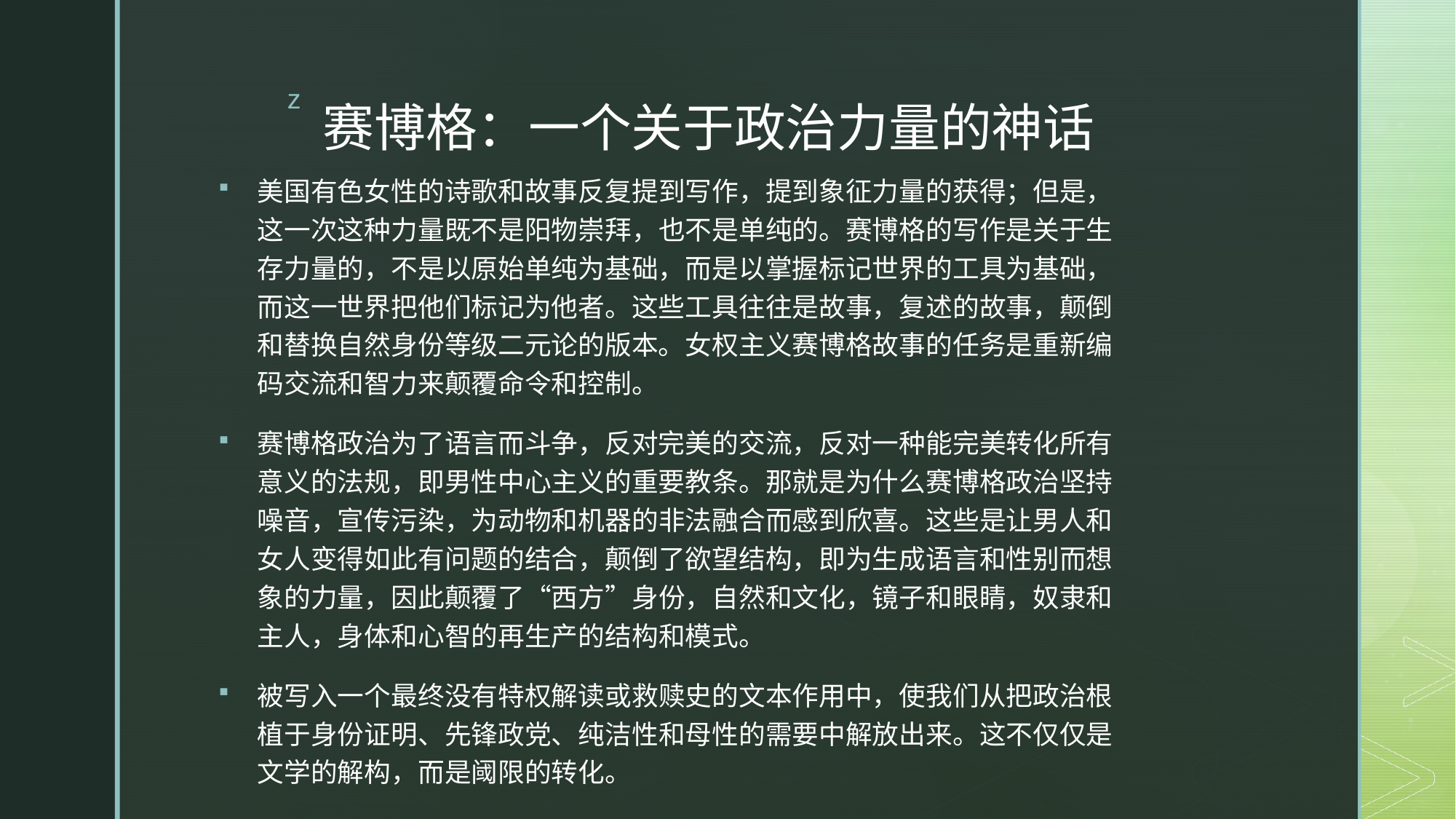

# 赛博格：一个关于政治力量的神话
美国有色女性的诗歌和故事反复提到写作，提到象征力量的获得；但是，这一次这种力量既不是阳物崇拜，也不是单纯的。赛博格的写作是关于生存力量的，不是以原始单纯为基础，而是以掌握标记世界的工具为基础，而这一世界把他们标记为他者。这些工具往往是故事，复述的故事，颠倒和替换自然身份等级二元论的版本。女权主义赛博格故事的任务是重新编码交流和智力来颠覆命令和控制。
赛博格政治为了语言而斗争，反对完美的交流，反对一种能完美转化所有意义的法规，即男性中心主义的重要教条。那就是为什么赛博格政治坚持噪音，宣传污染，为动物和机器的非法融合而感到欣喜。这些是让男人和女人变得如此有问题的结合，颠倒了欲望结构，即为生成语言和性别而想象的力量，因此颠覆了“西方”身份，自然和文化，镜子和眼睛，奴隶和主人，身体和心智的再生产的结构和模式。
被写入一个最终没有特权解读或救赎史的文本作用中，使我们从把政治根植于身份证明、先锋政党、纯洁性和母性的需要中解放出来。这不仅仅是文学的解构，而是阈限的转化。